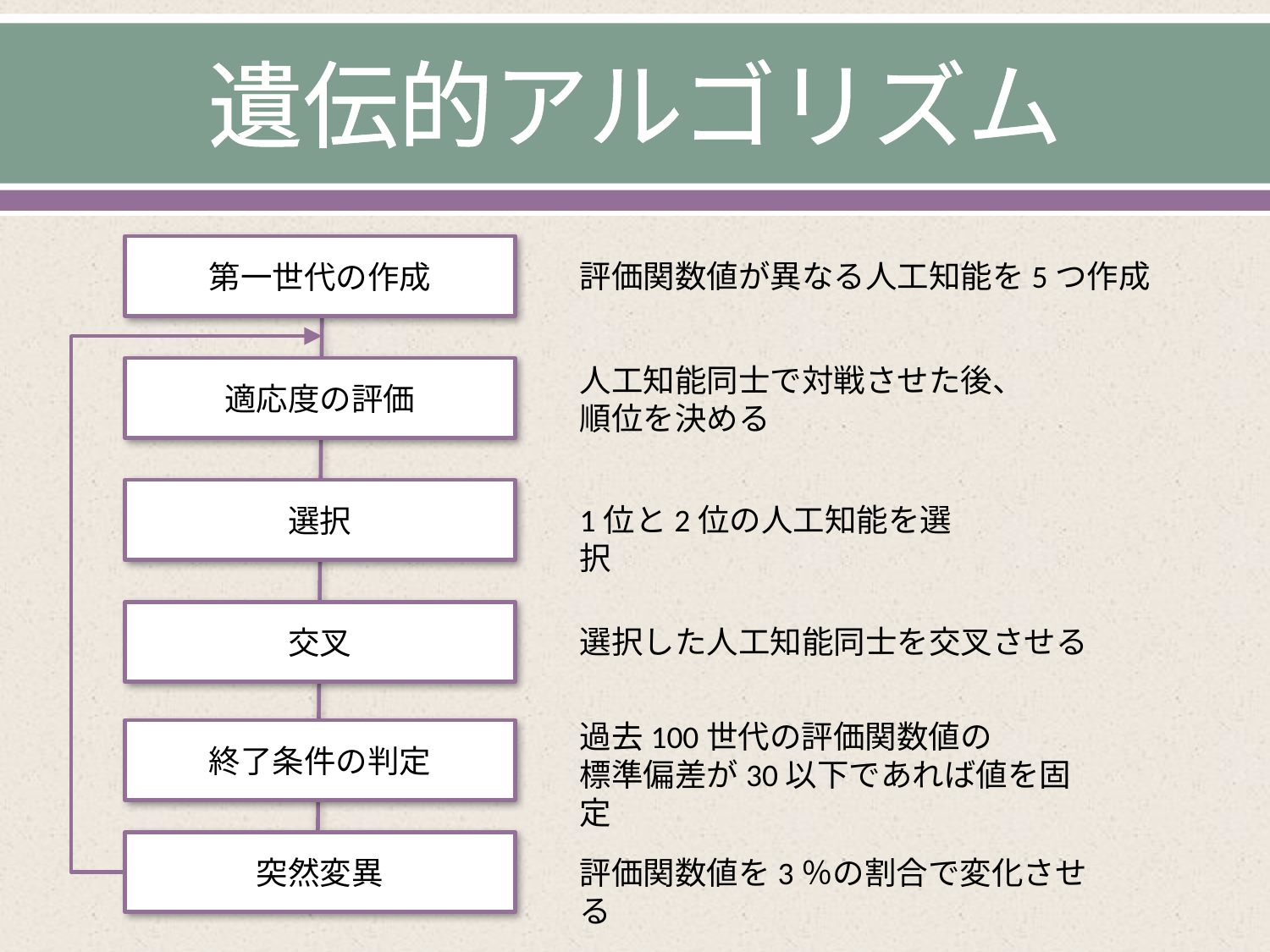

# 遺伝的アルゴリズム
第一世代の作成
評価関数値が異なる人工知能を5つ作成
人工知能同士で対戦させた後、
順位を決める
適応度の評価
選択
1位と2位の人工知能を選択
交叉
選択した人工知能同士を交叉させる
過去100世代の評価関数値の
標準偏差が30以下であれば値を固定
終了条件の判定
突然変異
評価関数値を3％の割合で変化させる